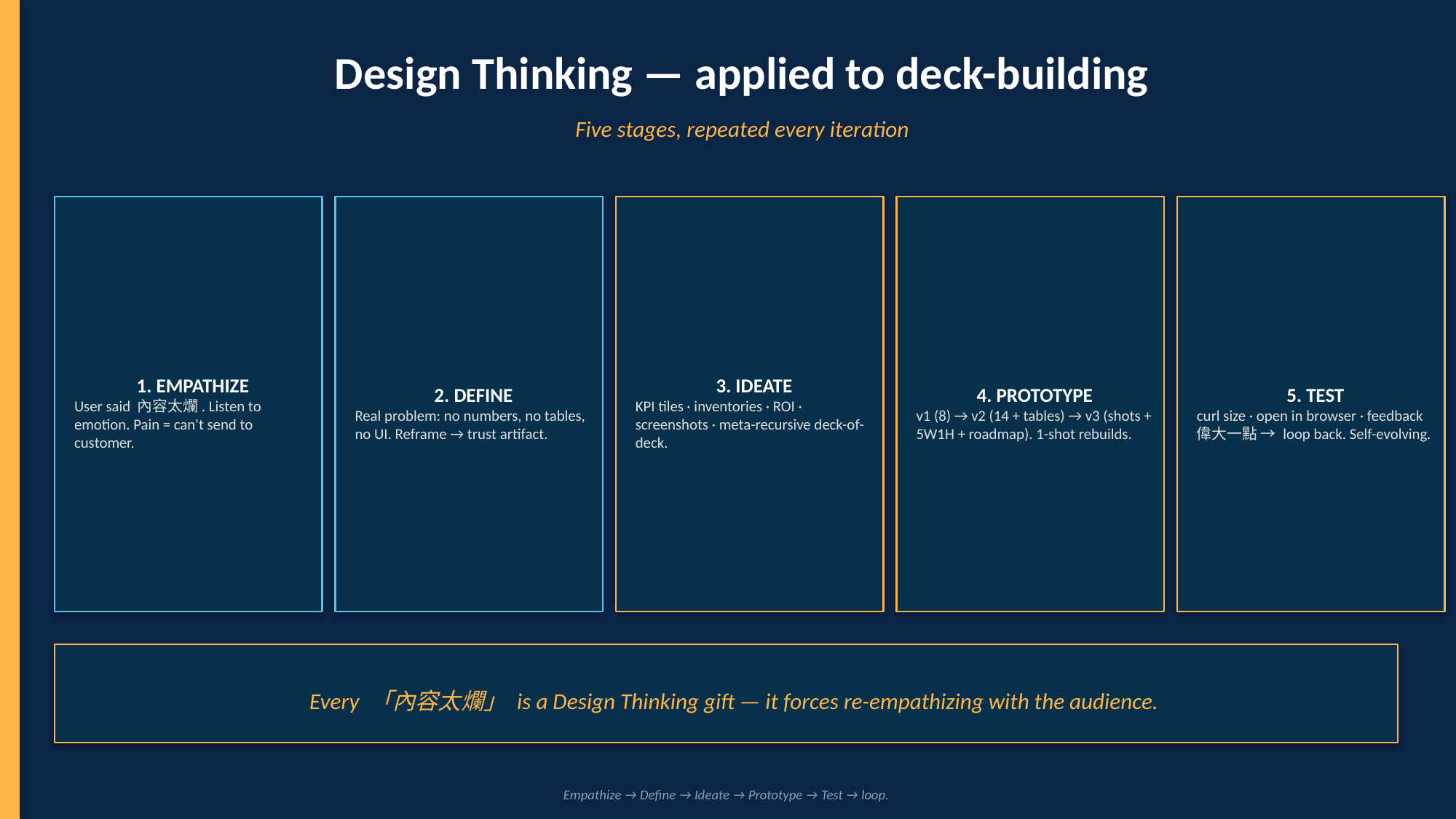

Design Thinking — applied to deck-building
Five stages, repeated every iteration
1. EMPATHIZE
User said 內容太爛. Listen to emotion. Pain = can't send to customer.
2. DEFINE
Real problem: no numbers, no tables, no UI. Reframe → trust artifact.
3. IDEATE
KPI tiles · inventories · ROI · screenshots · meta-recursive deck-of-deck.
4. PROTOTYPE
v1 (8) → v2 (14 + tables) → v3 (shots + 5W1H + roadmap). 1-shot rebuilds.
5. TEST
curl size · open in browser · feedback 偉大一點 → loop back. Self-evolving.
Every 「內容太爛」 is a Design Thinking gift — it forces re-empathizing with the audience.
Empathize → Define → Ideate → Prototype → Test → loop.